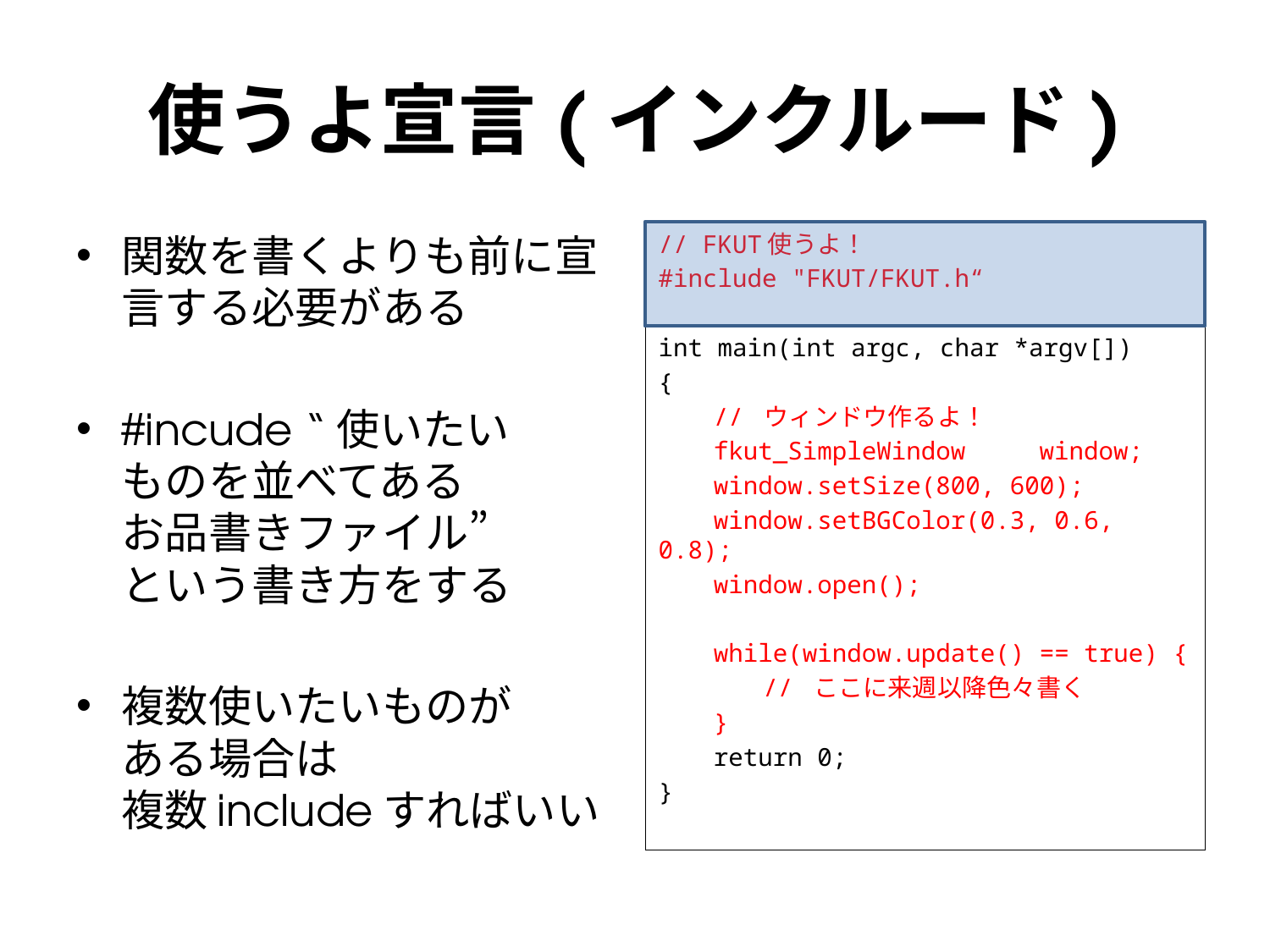

# 使うよ宣言(インクルード)

関数を書くよりも前に宣言する必要がある

#incude “使いたい
ものを並べてある
お品書きファイル”
という書き方をする

複数使いたいものが
ある場合は
複数includeすればいい

// FKUT使うよ！
#include "FKUT/FKUT.h“

int main(int argc, char *argv[])
{
　　// ウィンドウ作るよ！
　　fkut_SimpleWindow	window;
　　window.setSize(800, 600);
　　window.setBGColor(0.3, 0.6, 0.8);
　　window.open();

　　while(window.update() == true) {
　　　　// ここに来週以降色々書く
　　}
　　return 0;
}